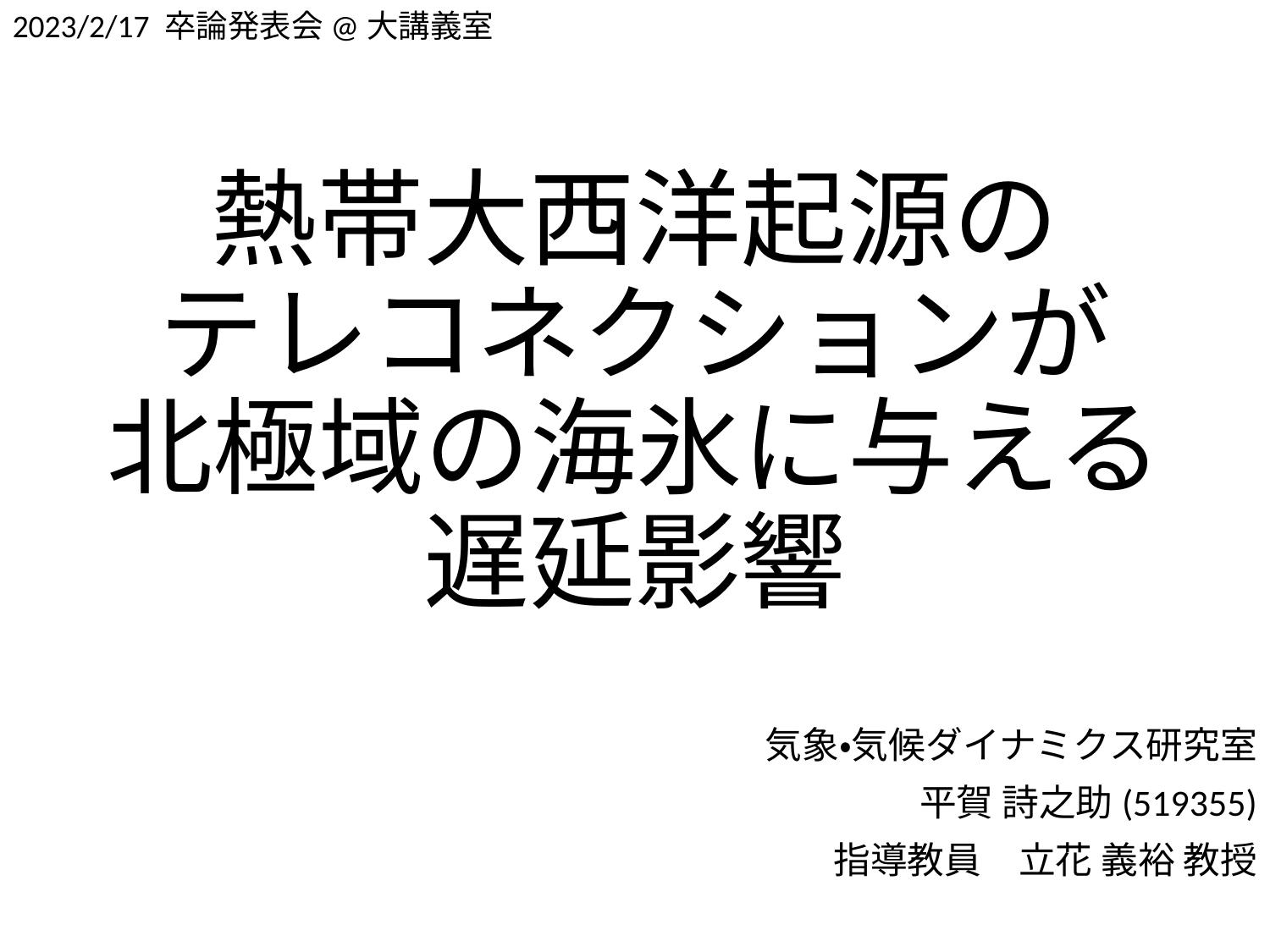

2023/2/17 卒論発表会@大講義室
# 熱帯大西洋起源の テレコネクションが 北極域の海氷に与える 遅延影響
気象・気候ダイナミクス研究室
平賀 詩之助(519355)
指導教員　立花 義裕 教授